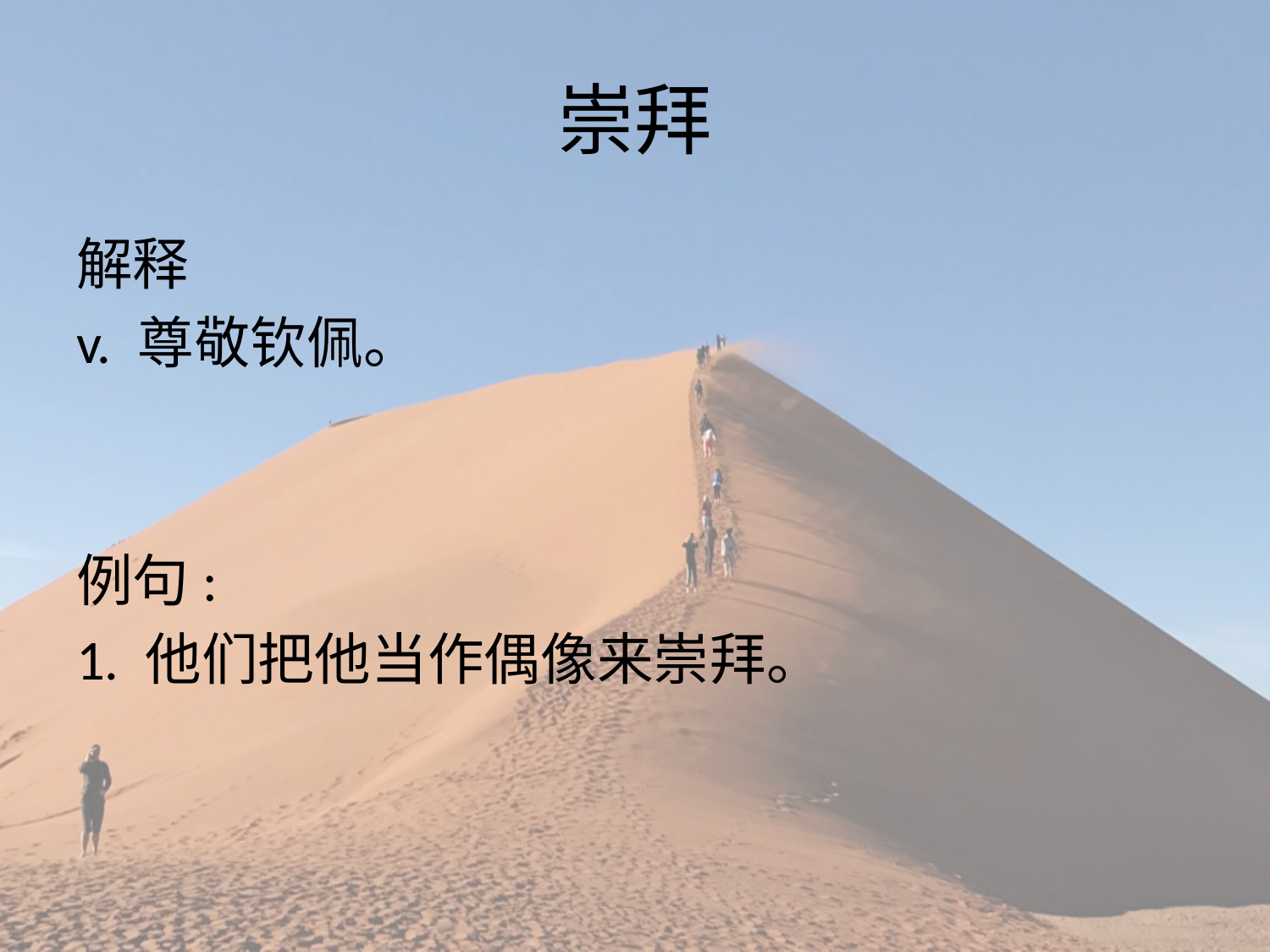

# 崇拜
解释
v. 尊敬钦佩。

例句:
1. 他们把他当作偶像来崇拜。